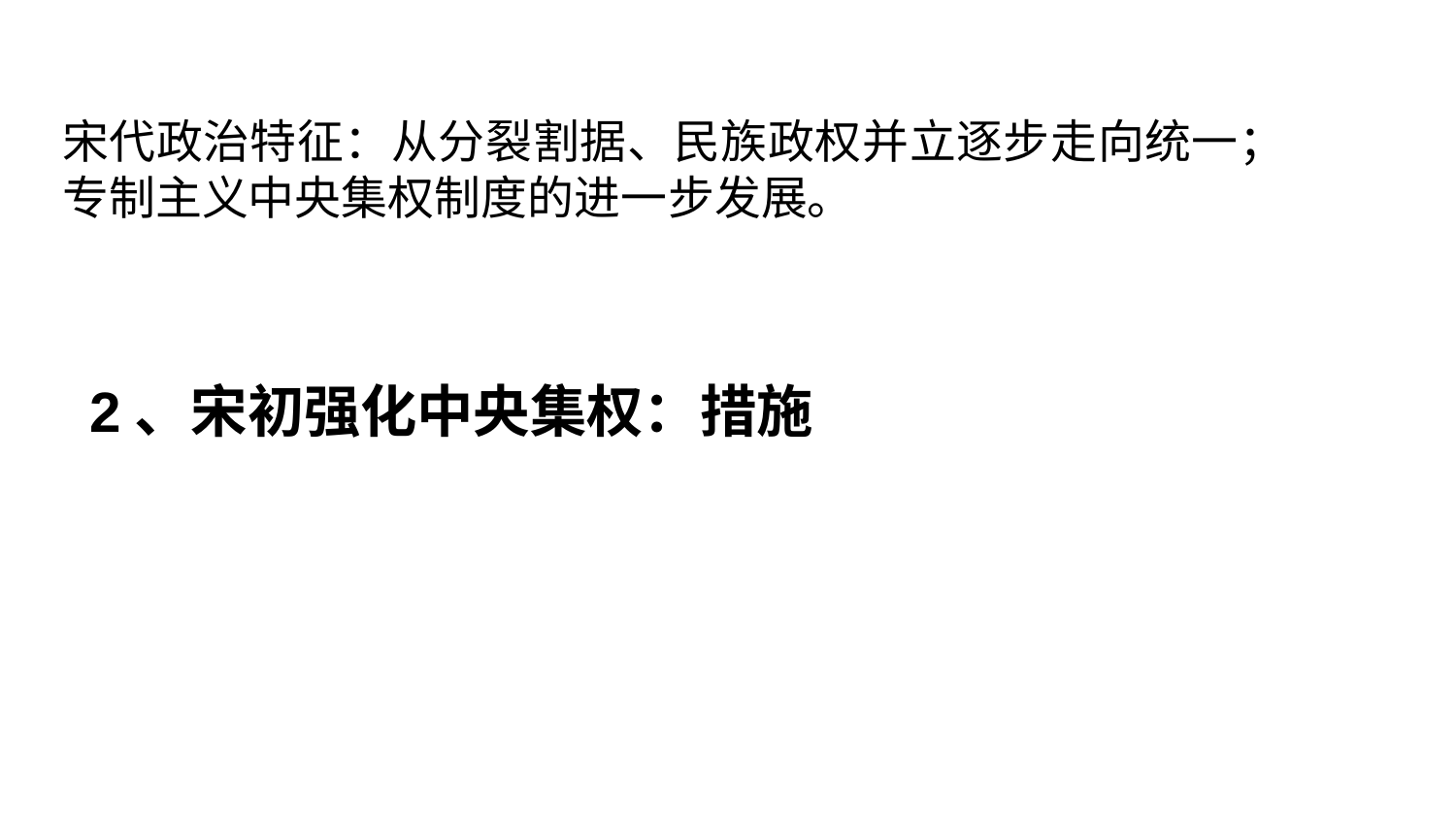

宋代政治特征：从分裂割据、民族政权并立逐步走向统一；专制主义中央集权制度的进一步发展。

2、宋初强化中央集权：措施